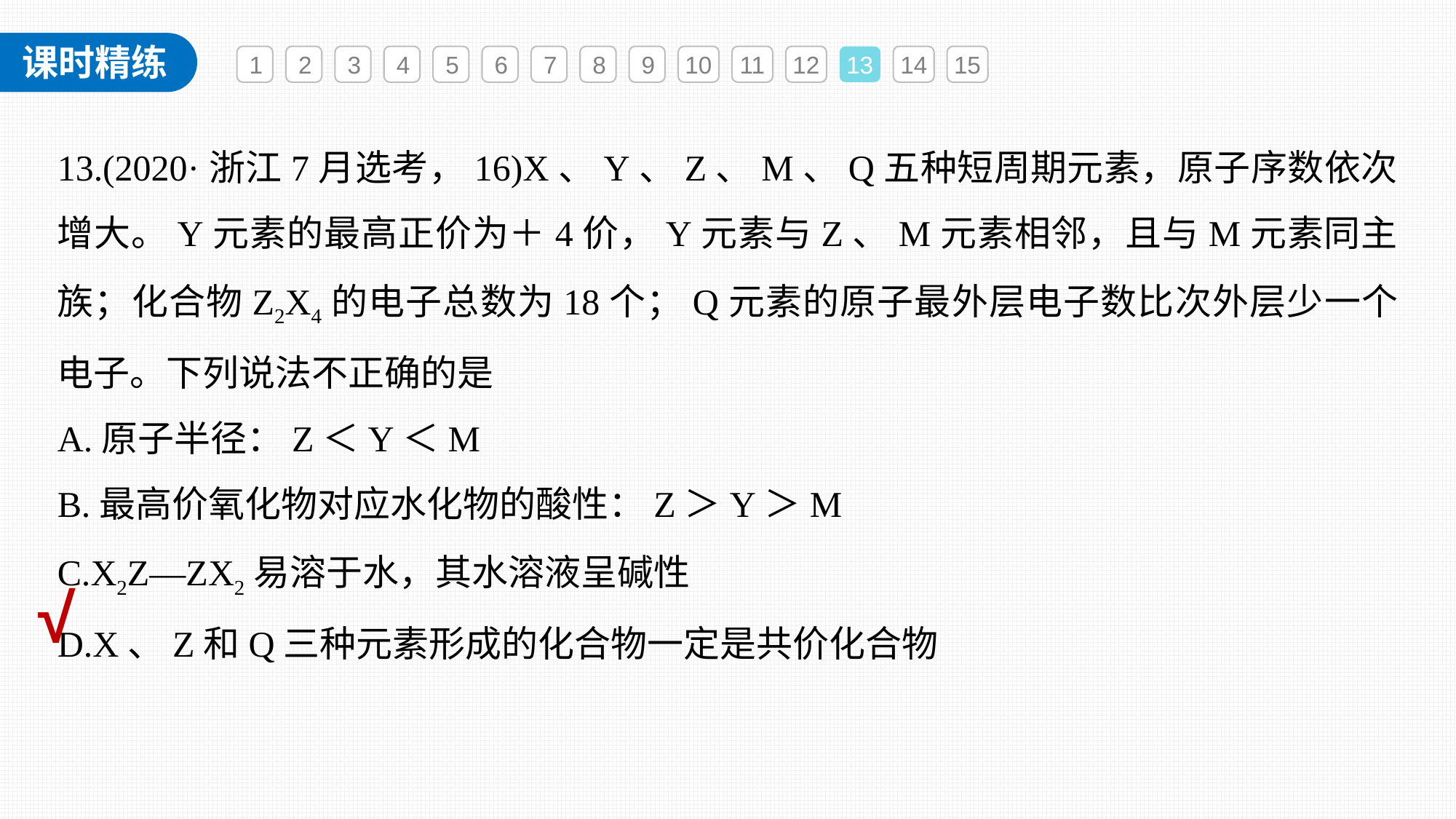

1
2
3
4
5
6
7
8
9
10
11
12
13
14
15
13.(2020·浙江7月选考，16)X、Y、Z、M、Q五种短周期元素，原子序数依次增大。Y元素的最高正价为＋4价，Y元素与Z、M元素相邻，且与M元素同主族；化合物Z2X4的电子总数为18个；Q元素的原子最外层电子数比次外层少一个电子。下列说法不正确的是
A.原子半径：Z＜Y＜M
B.最高价氧化物对应水化物的酸性：Z＞Y＞M
C.X2Z—ZX2易溶于水，其水溶液呈碱性
D.X、Z和Q三种元素形成的化合物一定是共价化合物
√